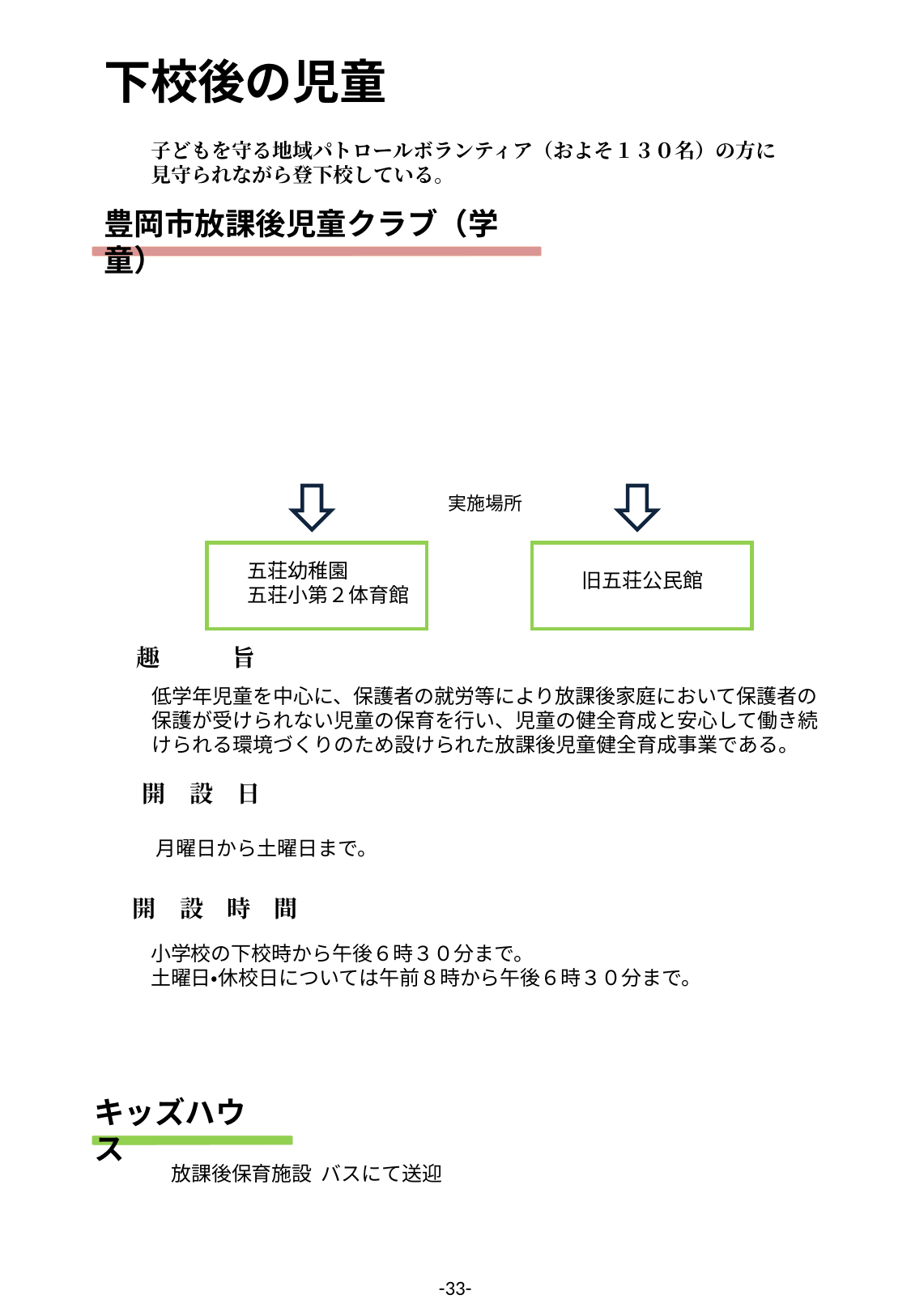

下校後の児童
子どもを守る地域パトロールボランティア（およそ１３０名）の方に
見守られながら登下校している。
豊岡市放課後児童クラブ（学　童）

学　　　童

実施場所

五荘幼稚園
五荘小第２体育館
旧五荘公民館
趣　　　旨
低学年児童を中心に、保護者の就労等により放課後家庭において保護者の保護が受けられない児童の保育を行い、児童の健全育成と安心して働き続けられる環境づくりのため設けられた放課後児童健全育成事業である。
開　設　日
月曜日から土曜日まで。
開　設　時　間
小学校の下校時から午後６時３０分まで。
土曜日・休校日については午前８時から午後６時３０分まで。
キッズハウス

放課後保育施設  バスにて送迎

-33-